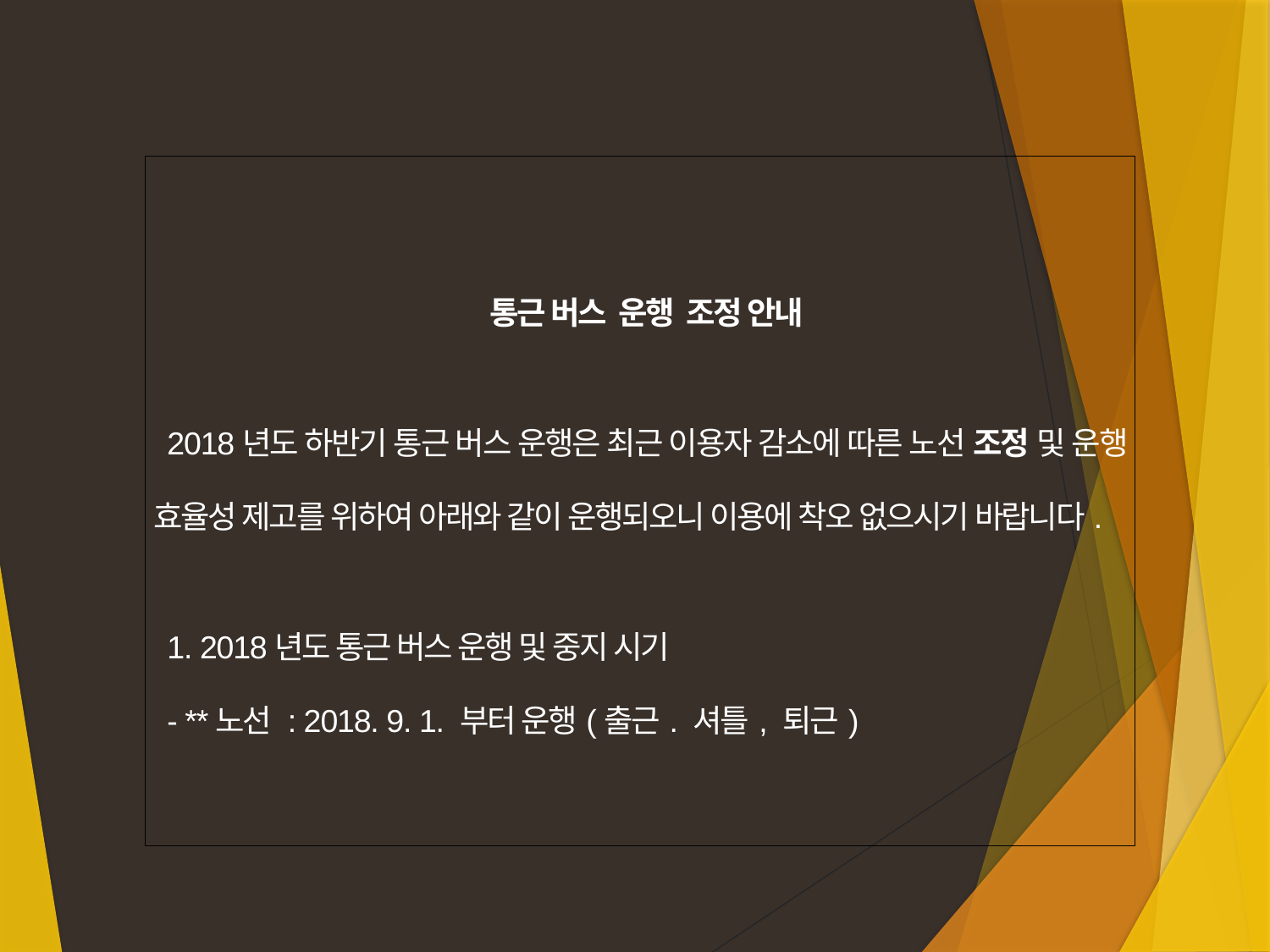

| 통근 버스 운행 조정 안내 2018년도 하반기 통근 버스 운행은 최근 이용자 감소에 따른 노선 조정 및 운행 효율성 제고를 위하여 아래와 같이 운행되오니 이용에 착오 없으시기 바랍니다. 1. 2018년도 통근 버스 운행 및 중지 시기 - \*\*노선 : 2018. 9. 1. 부터 운행(출근. 셔틀, 퇴근) |
| --- |